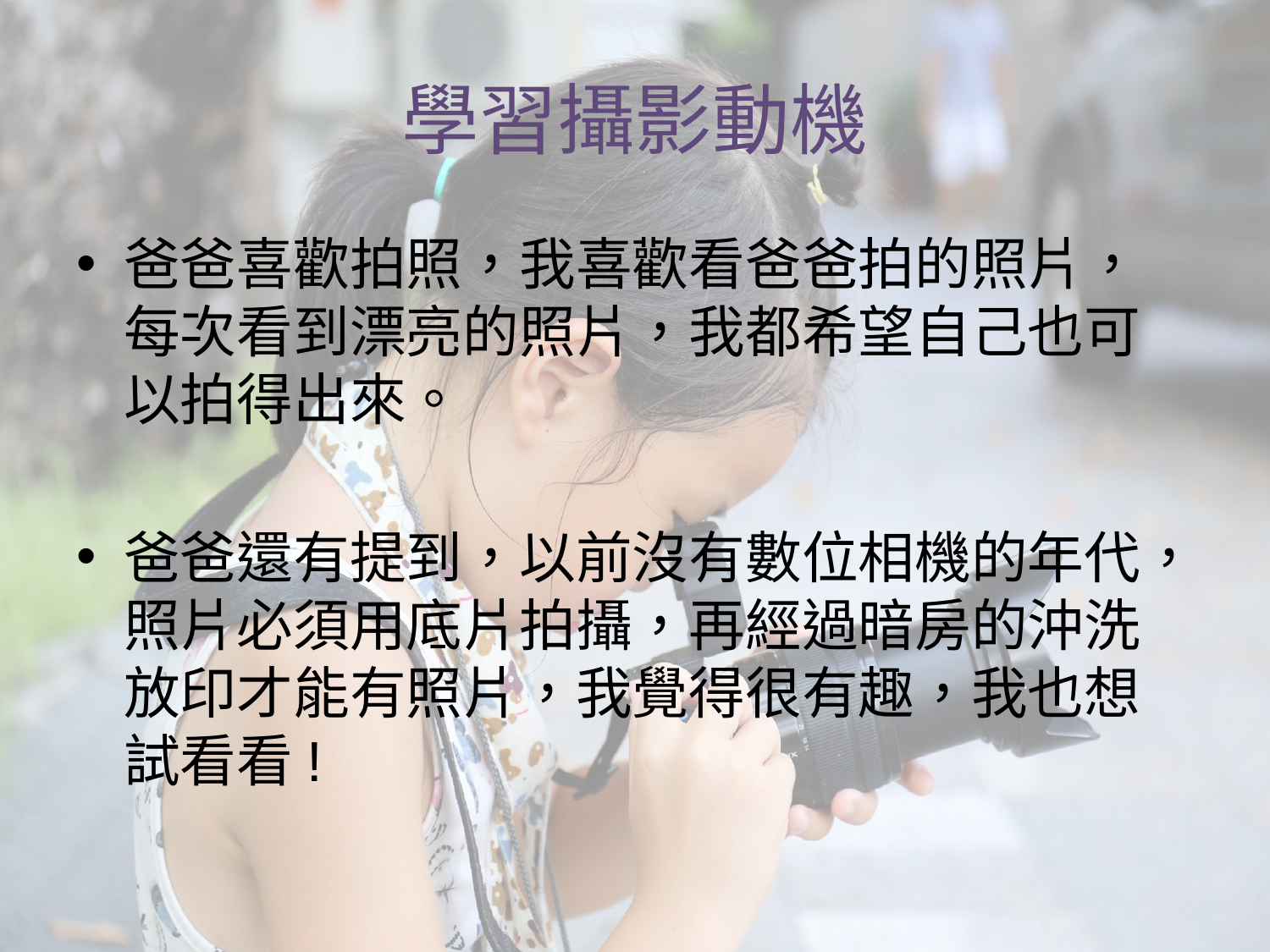

# 學習攝影動機
爸爸喜歡拍照，我喜歡看爸爸拍的照片，每次看到漂亮的照片，我都希望自己也可以拍得出來。

爸爸還有提到，以前沒有數位相機的年代，照片必須用底片拍攝，再經過暗房的沖洗放印才能有照片，我覺得很有趣，我也想試看看!